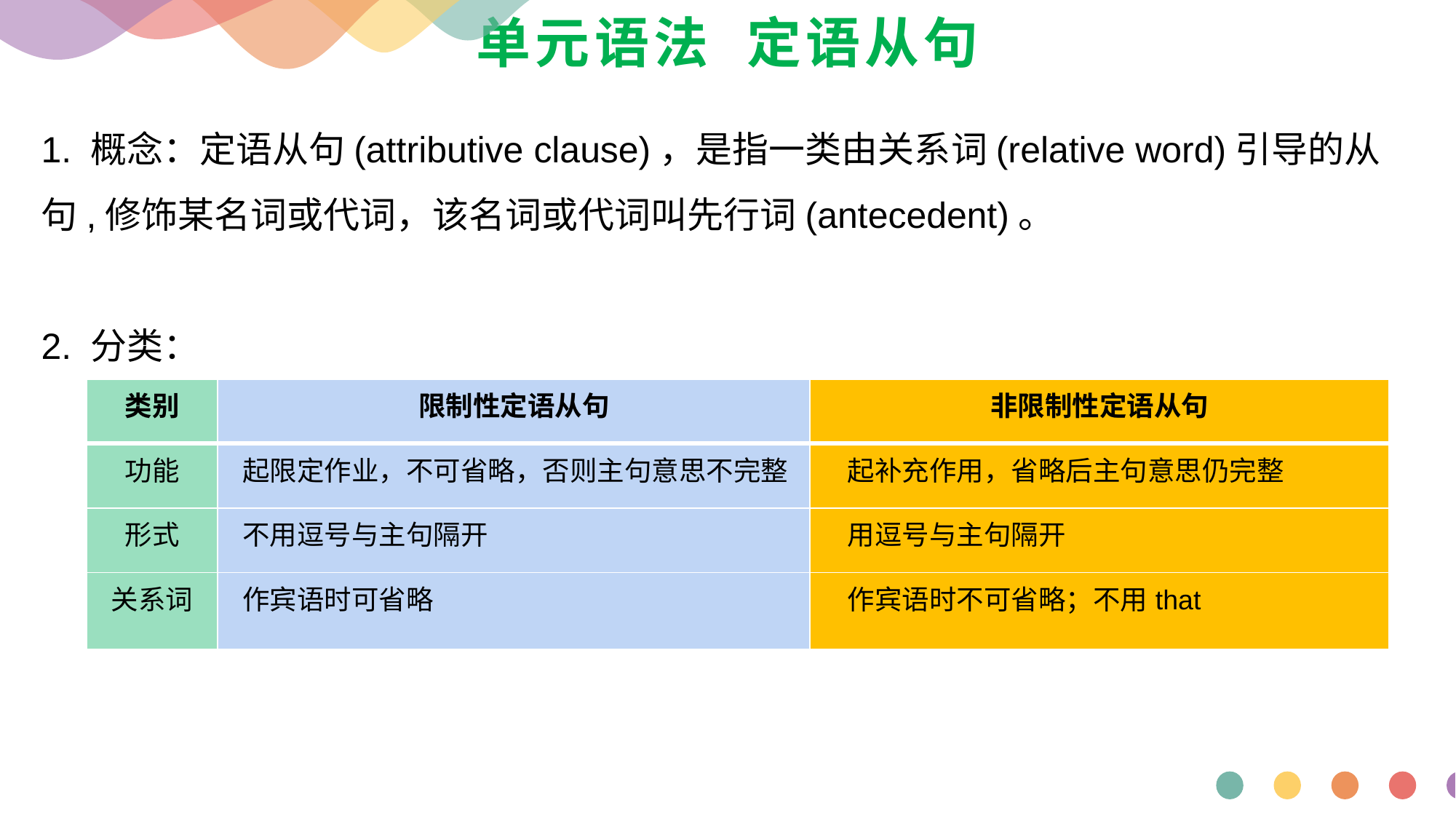

# 单元语法  定语从句
1. 概念：定语从句(attributive clause)，是指一类由关系词(relative word)引导的从句,修饰某名词或代词，该名词或代词叫先行词(antecedent)。

2. 分类：

| 类别 | 限制性定语从句 | 非限制性定语从句 |
| --- | --- | --- |
| 功能 | 起限定作业，不可省略，否则主句意思不完整 | 起补充作用，省略后主句意思仍完整 |
| 形式 | 不用逗号与主句隔开 | 用逗号与主句隔开 |
| 关系词 | 作宾语时可省略 | 作宾语时不可省略；不用that |